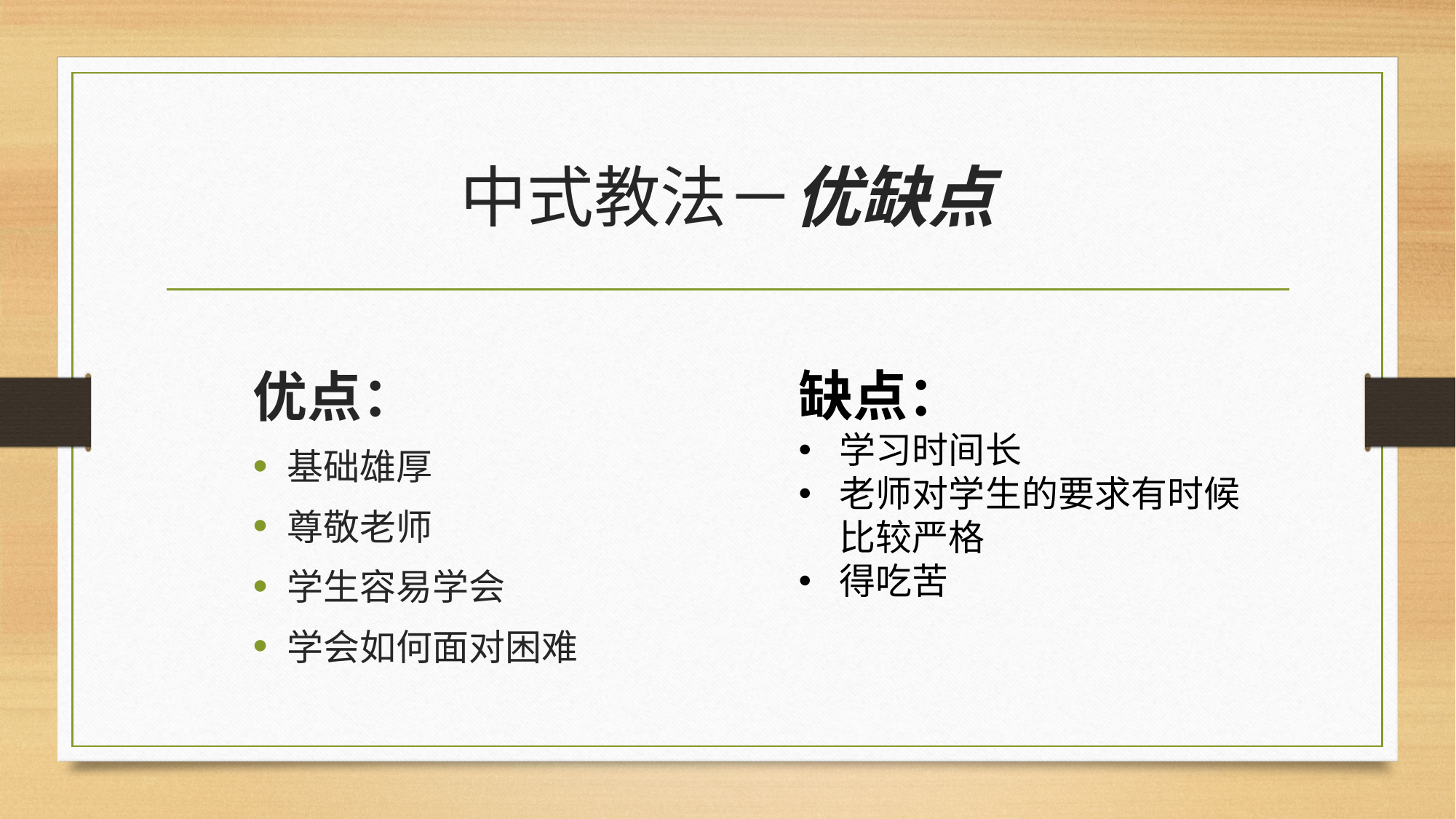

# 中式教法－优缺点
优点：
基础雄厚
尊敬老师
学生容易学会
学会如何面对困难

缺点：
学习时间长
老师对学生的要求有时候比较严格
得吃苦